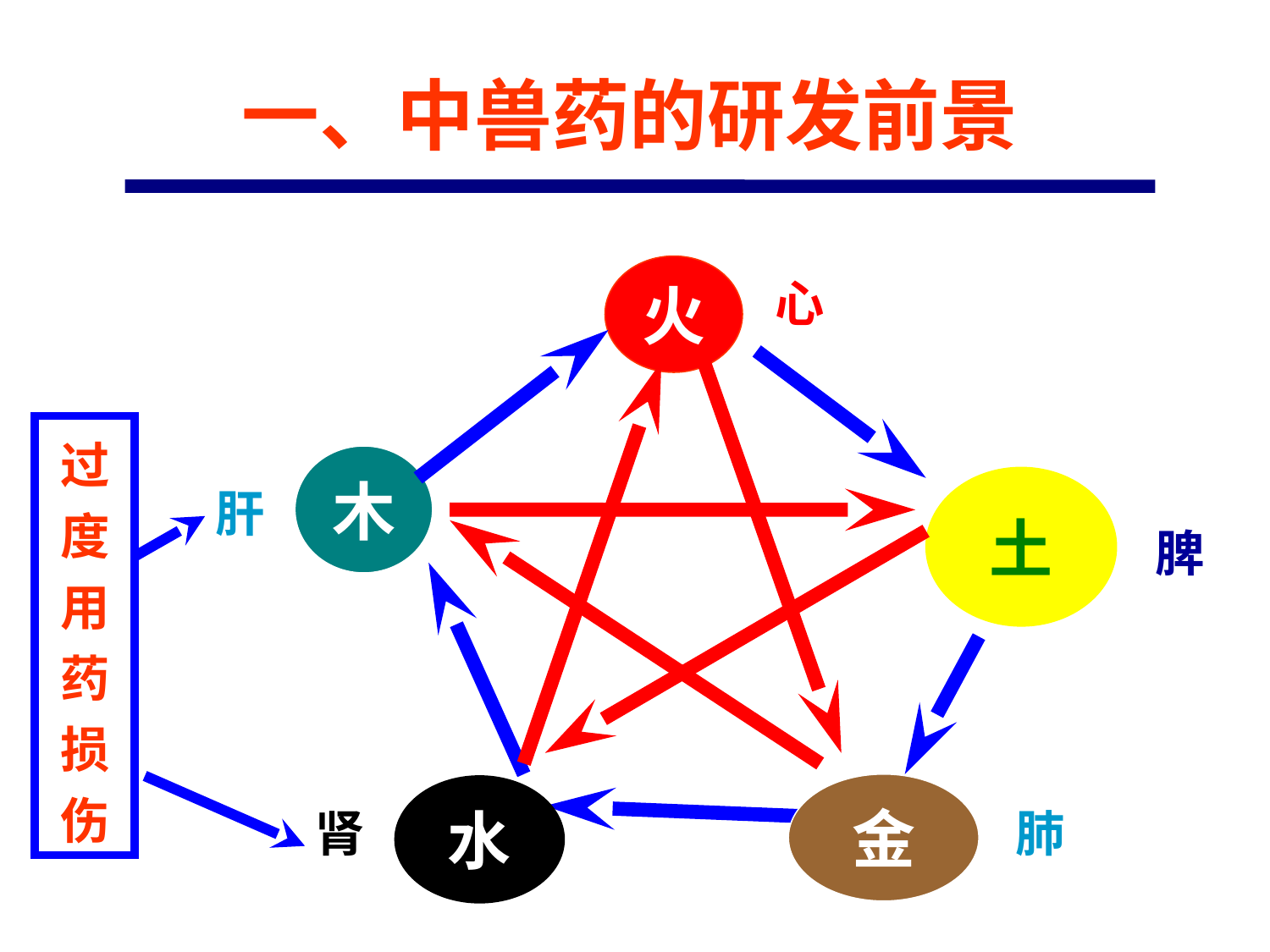

# 一、中兽药的研发前景

火
心

过度用药损伤

木
土
肝

脾

金
水
肾
肺